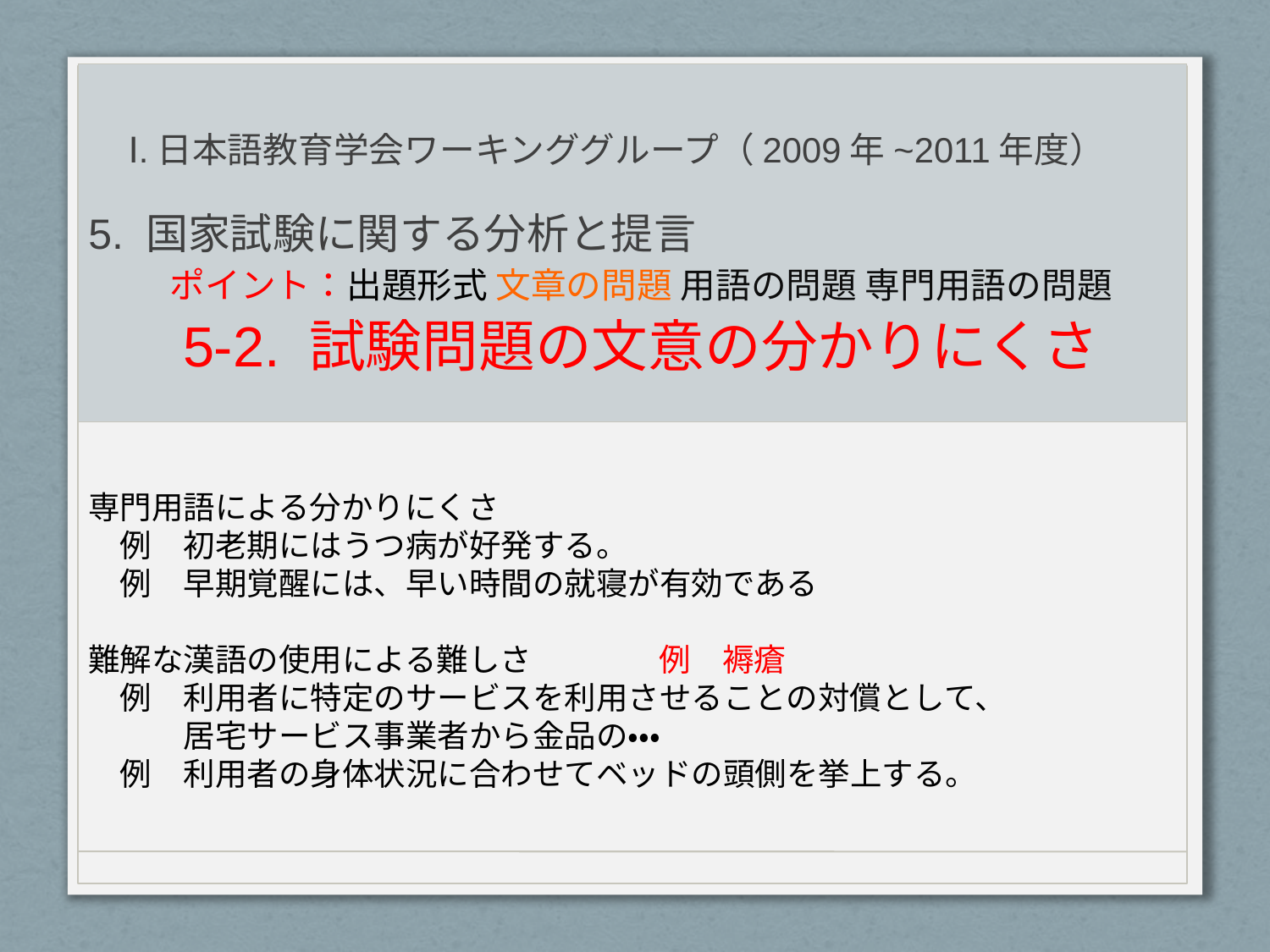

# Ⅰ.日本語教育学会ワーキンググループ（2009年~2011年度）
5. 国家試験に関する分析と提言
ポイント：出題形式 文章の問題 用語の問題 専門用語の問題
5-2. 試験問題の文意の分かりにくさ

専門用語による分かりにくさ
　例　初老期にはうつ病が好発する。
　例　早期覚醒には、早い時間の就寝が有効である

難解な漢語の使用による難しさ　　　　例　褥瘡
　例　利用者に特定のサービスを利用させることの対償として、
　　　居宅サービス事業者から金品の・・・
　例　利用者の身体状況に合わせてベッドの頭側を挙上する。